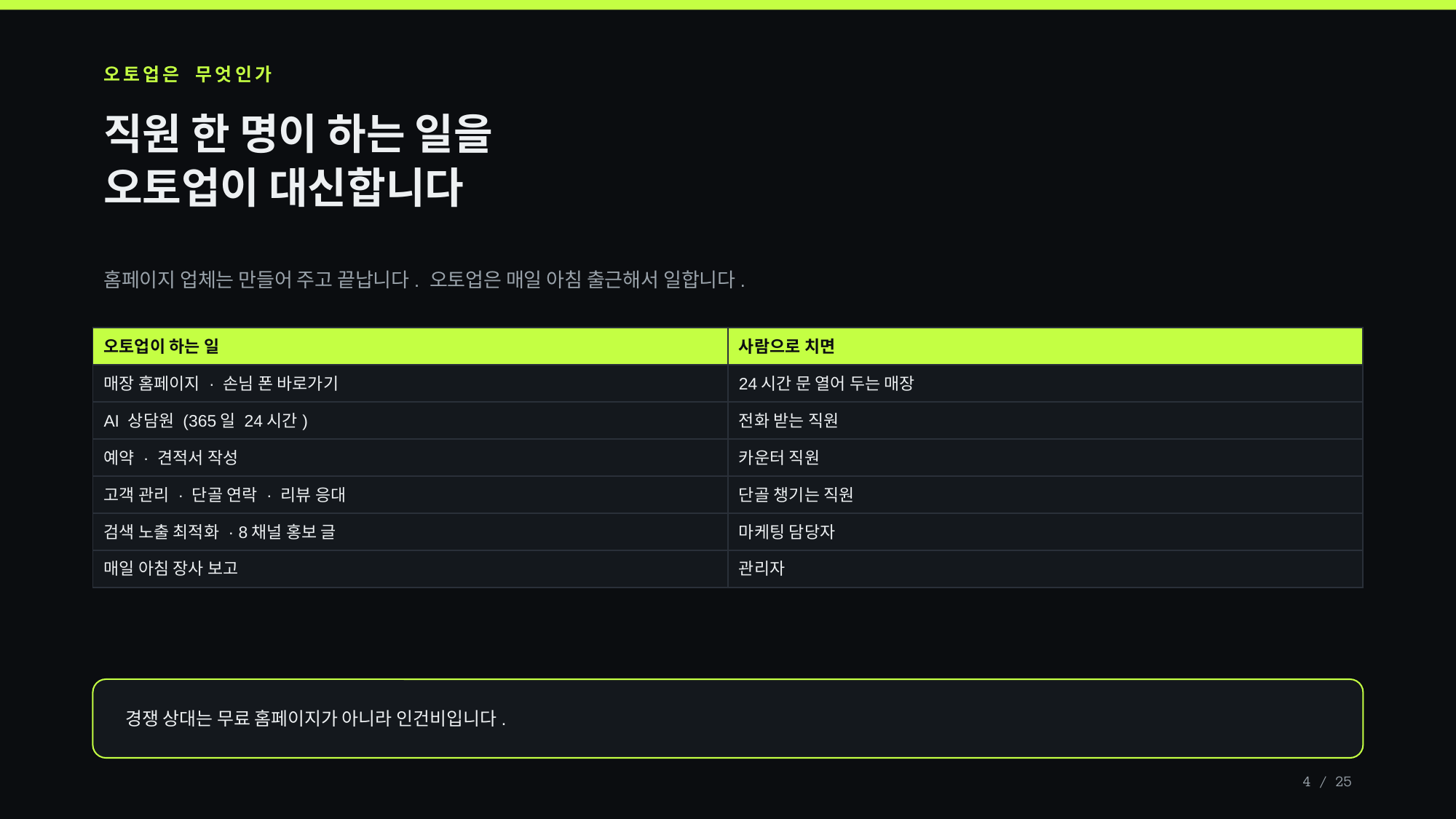

오토업은 무엇인가
직원 한 명이 하는 일을
오토업이 대신합니다
홈페이지 업체는 만들어 주고 끝납니다. 오토업은 매일 아침 출근해서 일합니다.
| 오토업이 하는 일 | 사람으로 치면 |
| --- | --- |
| 매장 홈페이지 · 손님 폰 바로가기 | 24시간 문 열어 두는 매장 |
| AI 상담원 (365일 24시간) | 전화 받는 직원 |
| 예약 · 견적서 작성 | 카운터 직원 |
| 고객 관리 · 단골 연락 · 리뷰 응대 | 단골 챙기는 직원 |
| 검색 노출 최적화 · 8채널 홍보 글 | 마케팅 담당자 |
| 매일 아침 장사 보고 | 관리자 |

경쟁 상대는 무료 홈페이지가 아니라 인건비입니다.
4 / 25